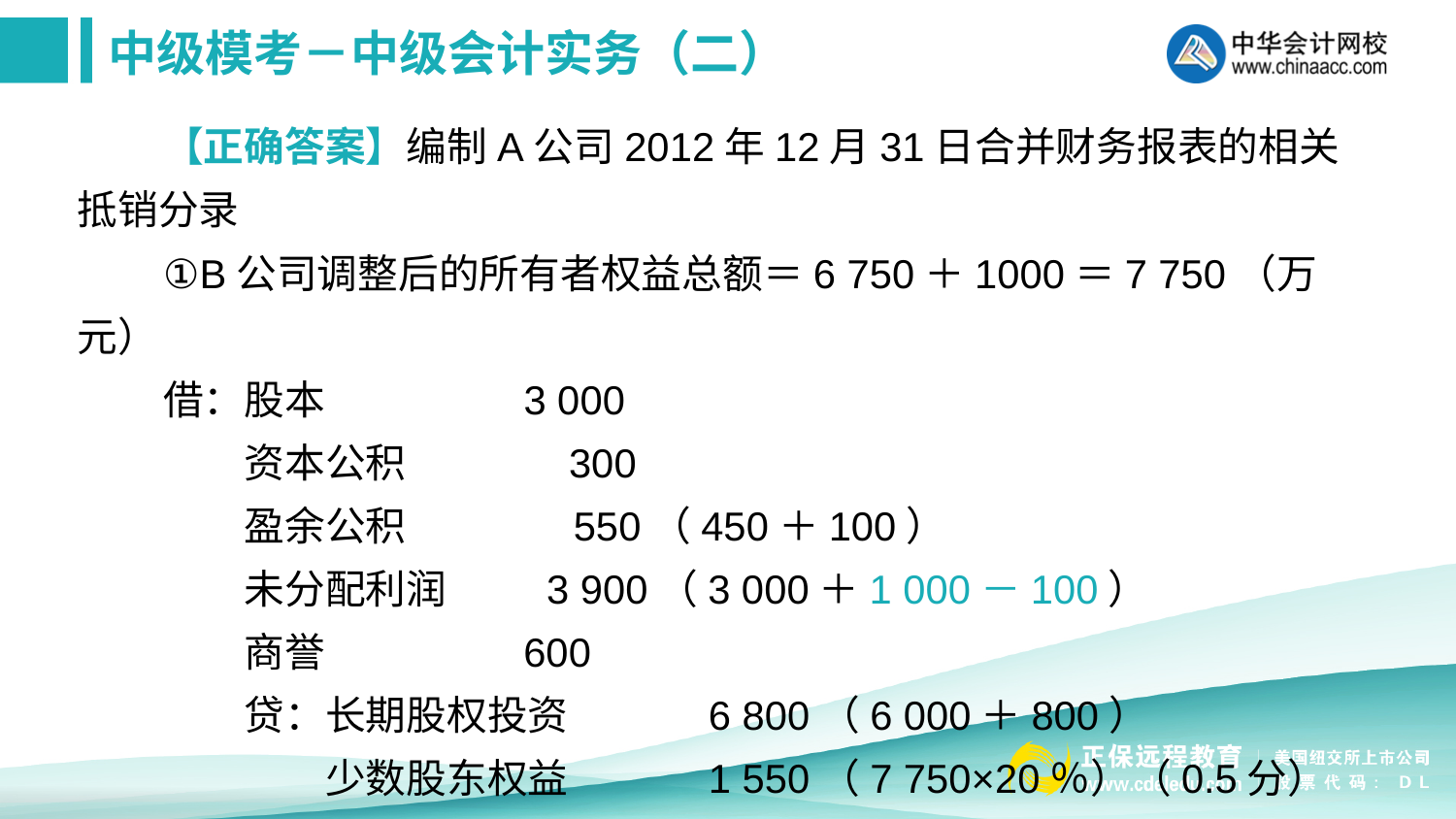

【正确答案】编制A公司2012年12月31日合并财务报表的相关抵销分录
①B公司调整后的所有者权益总额＝6 750＋1000＝7 750（万元）
借：股本　　            3 000
　　资本公积　　        300
　　盈余公积　　 　   550（450＋100）
　　未分配利润　　 3 900（3 000＋1 000－100）
　　商誉                     600
　　贷：长期股权投资　　　 6 800（6 000＋800）
　　　　少数股东权益　　 　1 550（7 750×20％）（0.5分）